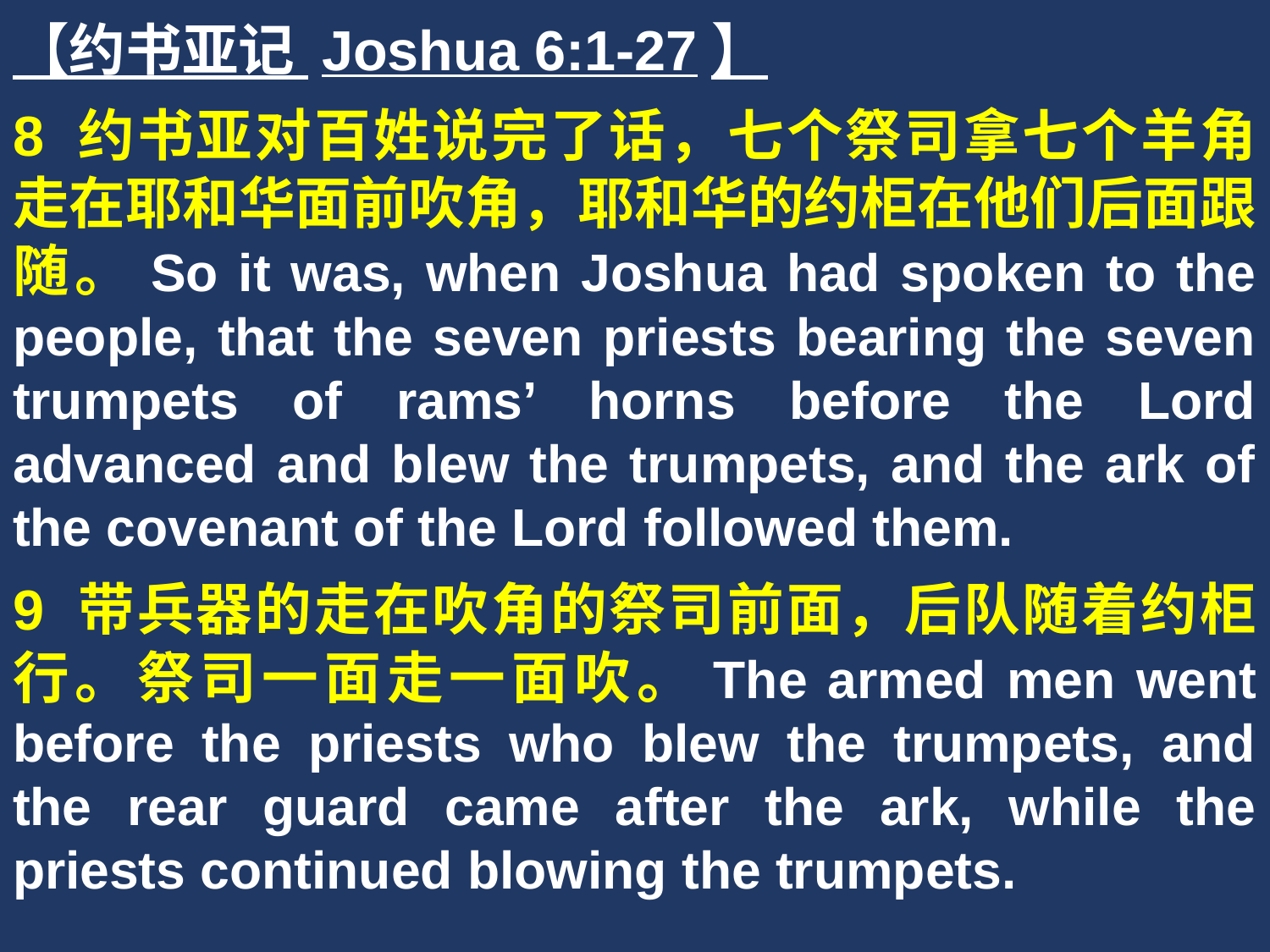

【约书亚记 Joshua 6:1-27】
8 约书亚对百姓说完了话，七个祭司拿七个羊角走在耶和华面前吹角，耶和华的约柜在他们后面跟随。So it was, when Joshua had spoken to the people, that the seven priests bearing the seven trumpets of rams’ horns before the Lord advanced and blew the trumpets, and the ark of the covenant of the Lord followed them.
9 带兵器的走在吹角的祭司前面，后队随着约柜行。祭司一面走一面吹。The armed men went before the priests who blew the trumpets, and the rear guard came after the ark, while the priests continued blowing the trumpets.